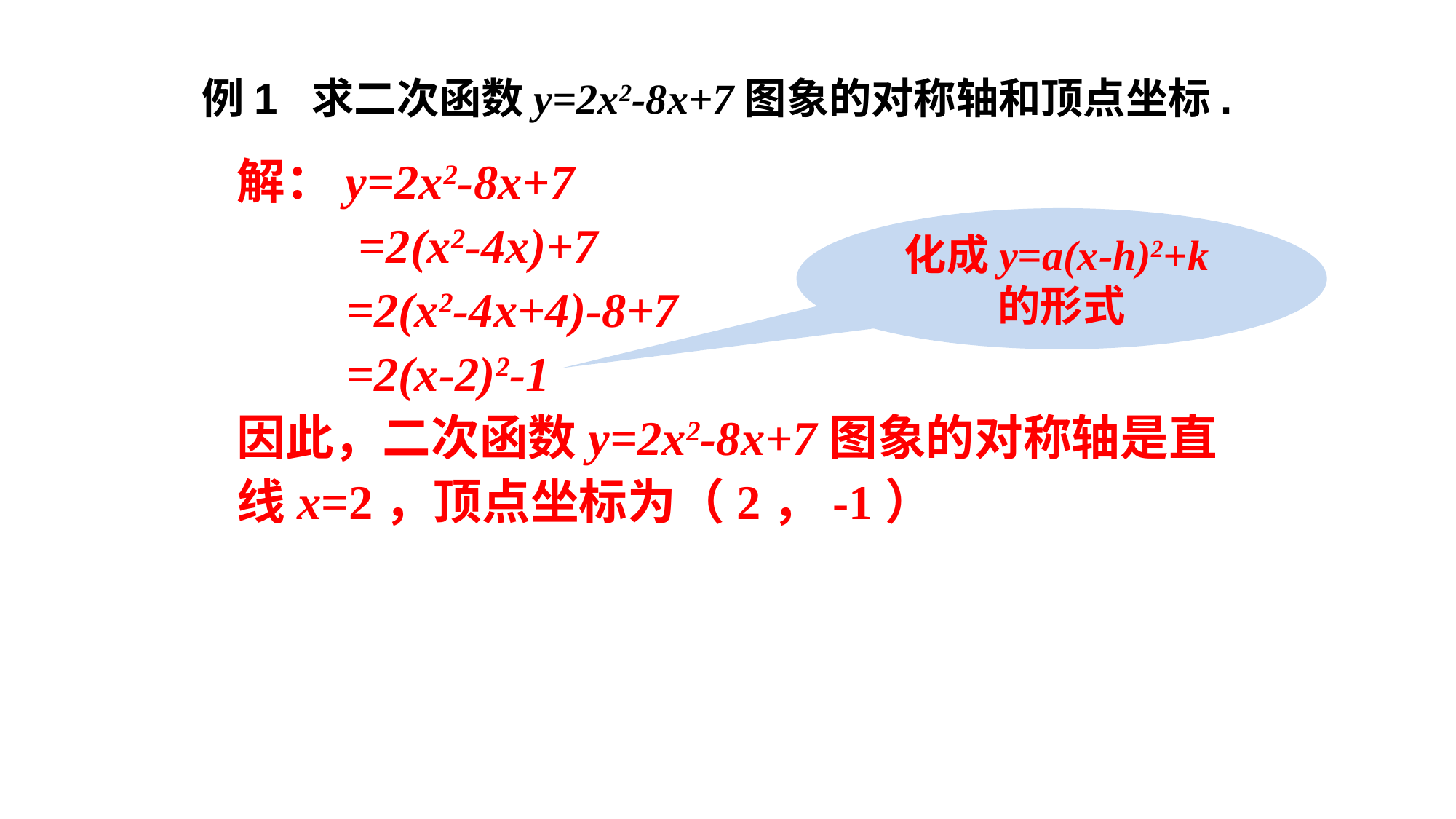

例1  求二次函数y=2x2-8x+7图象的对称轴和顶点坐标.
解：y=2x2-8x+7
          =2(x2-4x)+7
         =2(x2-4x+4)-8+7
         =2(x-2)2-1
因此，二次函数y=2x2-8x+7图象的对称轴是直线x=2，顶点坐标为（2，-1）

化成y=a(x-h)2+k的形式